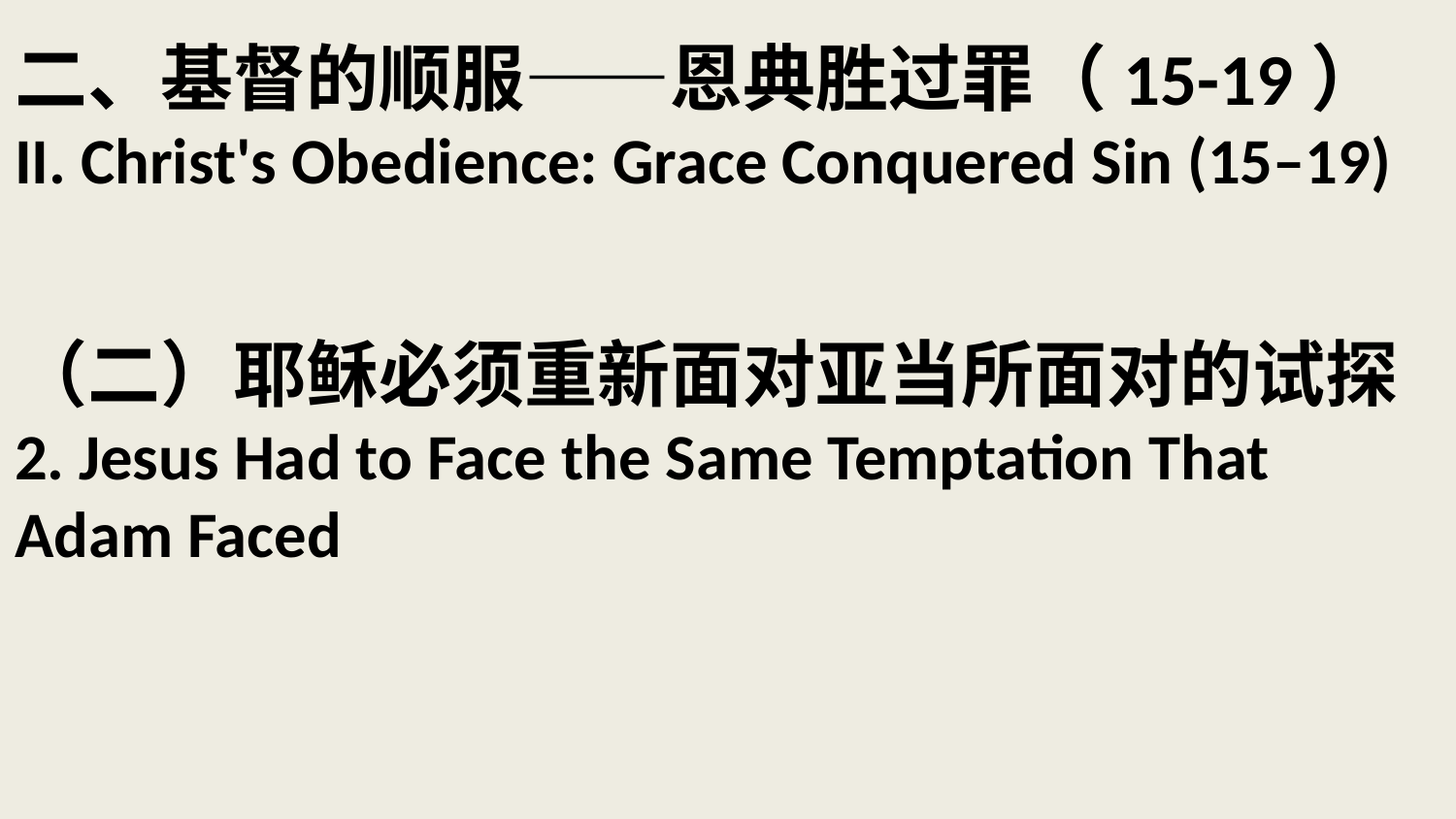

# 二、基督的顺服——恩典胜过罪（15-19） II. Christ's Obedience: Grace Conquered Sin (15–19) （二）耶稣必须重新面对亚当所面对的试探 2. Jesus Had to Face the Same Temptation That Adam Faced